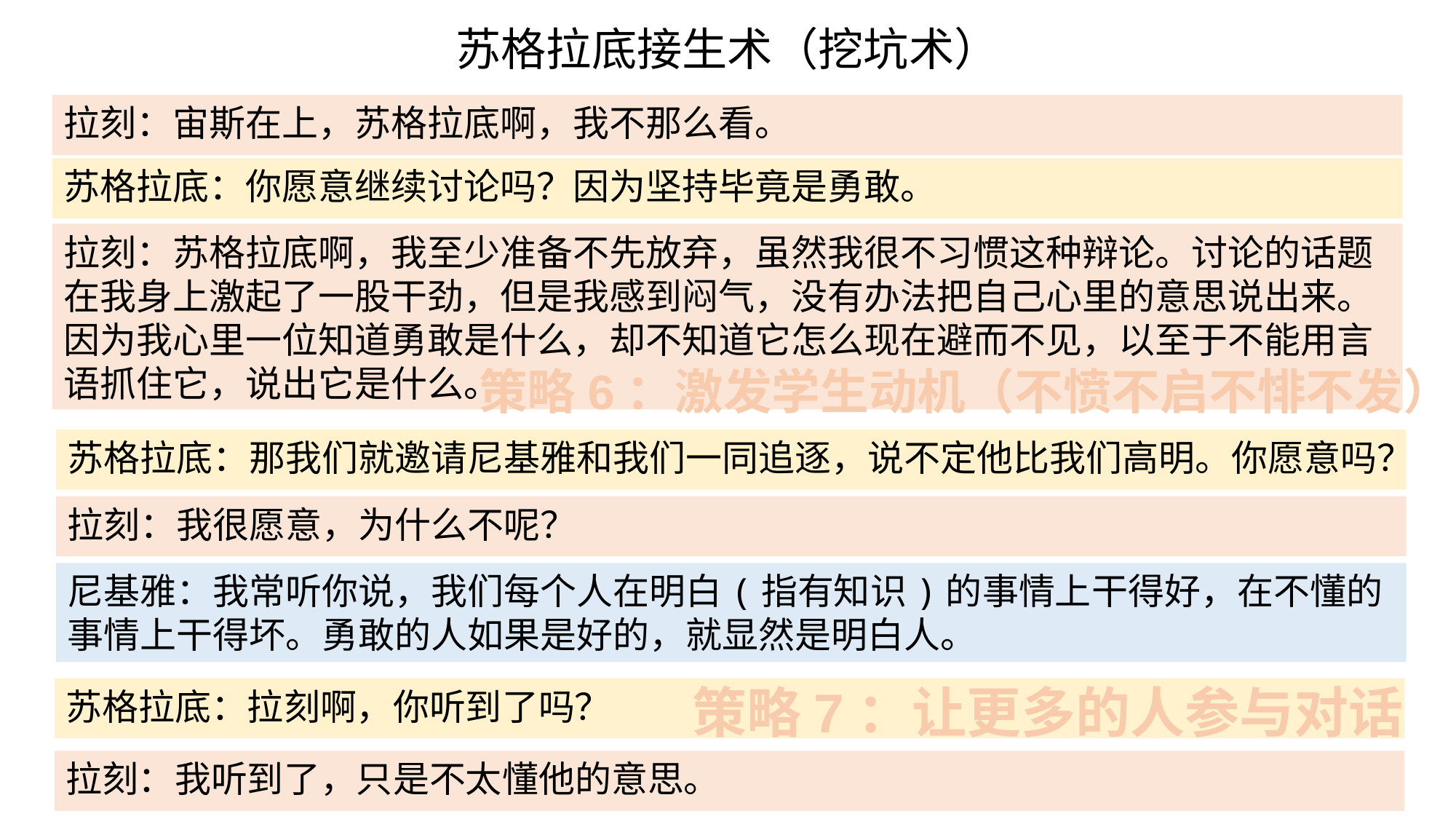

# 苏格拉底接生术（挖坑术）
拉刻：宙斯在上，苏格拉底啊，我不那么看。

苏格拉底：你愿意继续讨论吗？因为坚持毕竟是勇敢。
拉刻：苏格拉底啊，我至少准备不先放弃，虽然我很不习惯这种辩论。讨论的话题在我身上激起了一股干劲，但是我感到闷气，没有办法把自己心里的意思说出来。因为我心里一位知道勇敢是什么，却不知道它怎么现在避而不见，以至于不能用言语抓住它，说出它是什么。

策略6：激发学生动机（不愤不启不悱不发）
苏格拉底：那我们就邀请尼基雅和我们一同追逐，说不定他比我们高明。你愿意吗？
拉刻：我很愿意，为什么不呢？

尼基雅：我常听你说，我们每个人在明白(指有知识)的事情上干得好，在不懂的事情上干得坏。勇敢的人如果是好的，就显然是明白人。
策略7：让更多的人参与对话
苏格拉底：拉刻啊，你听到了吗？
拉刻：我听到了，只是不太懂他的意思。